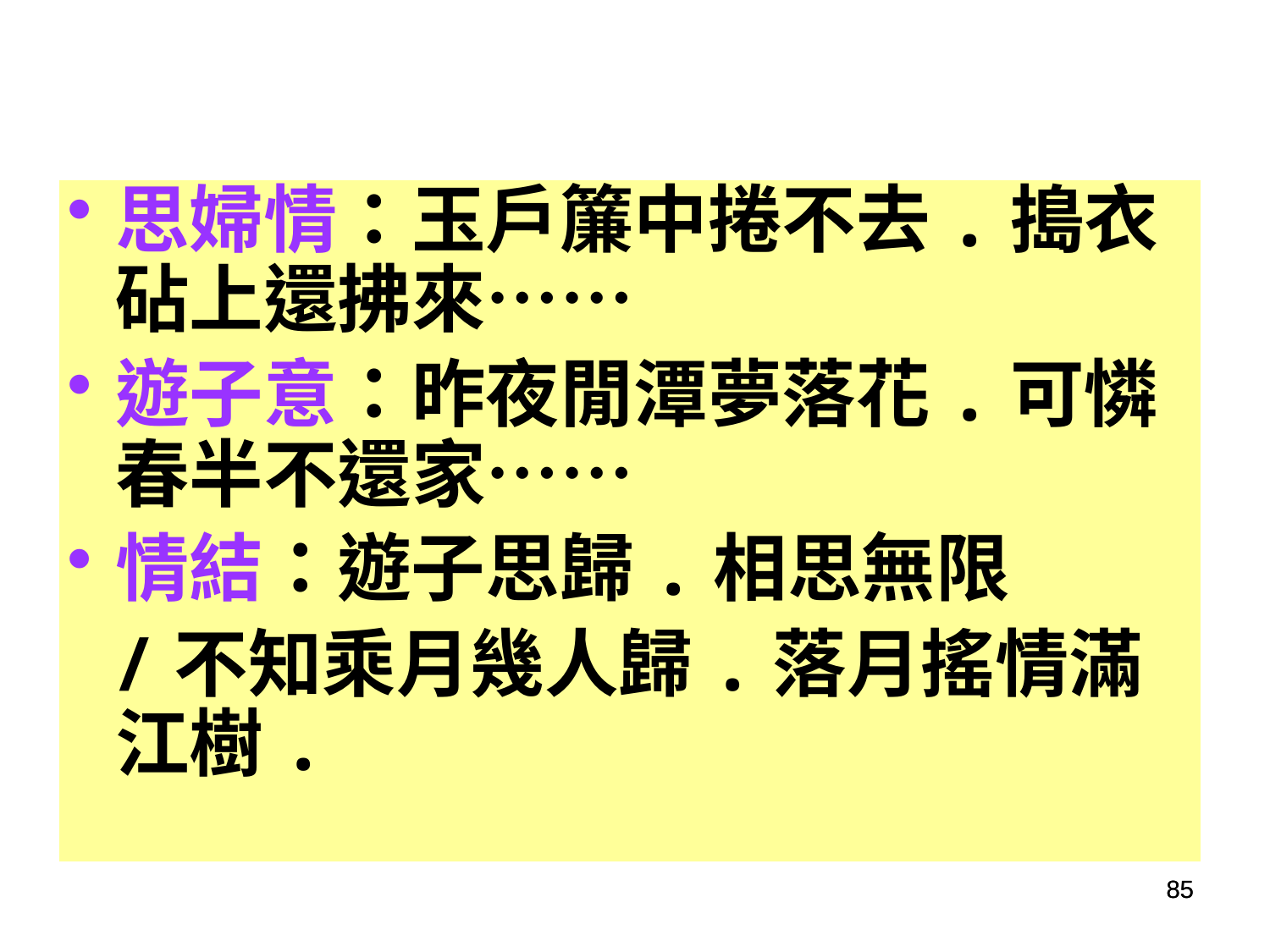

思婦情：玉戶簾中捲不去.搗衣砧上還拂來……
遊子意：昨夜閒潭夢落花.可憐春半不還家……
情結：遊子思歸.相思無限
 /不知乘月幾人歸.落月搖情滿江樹.
85
85